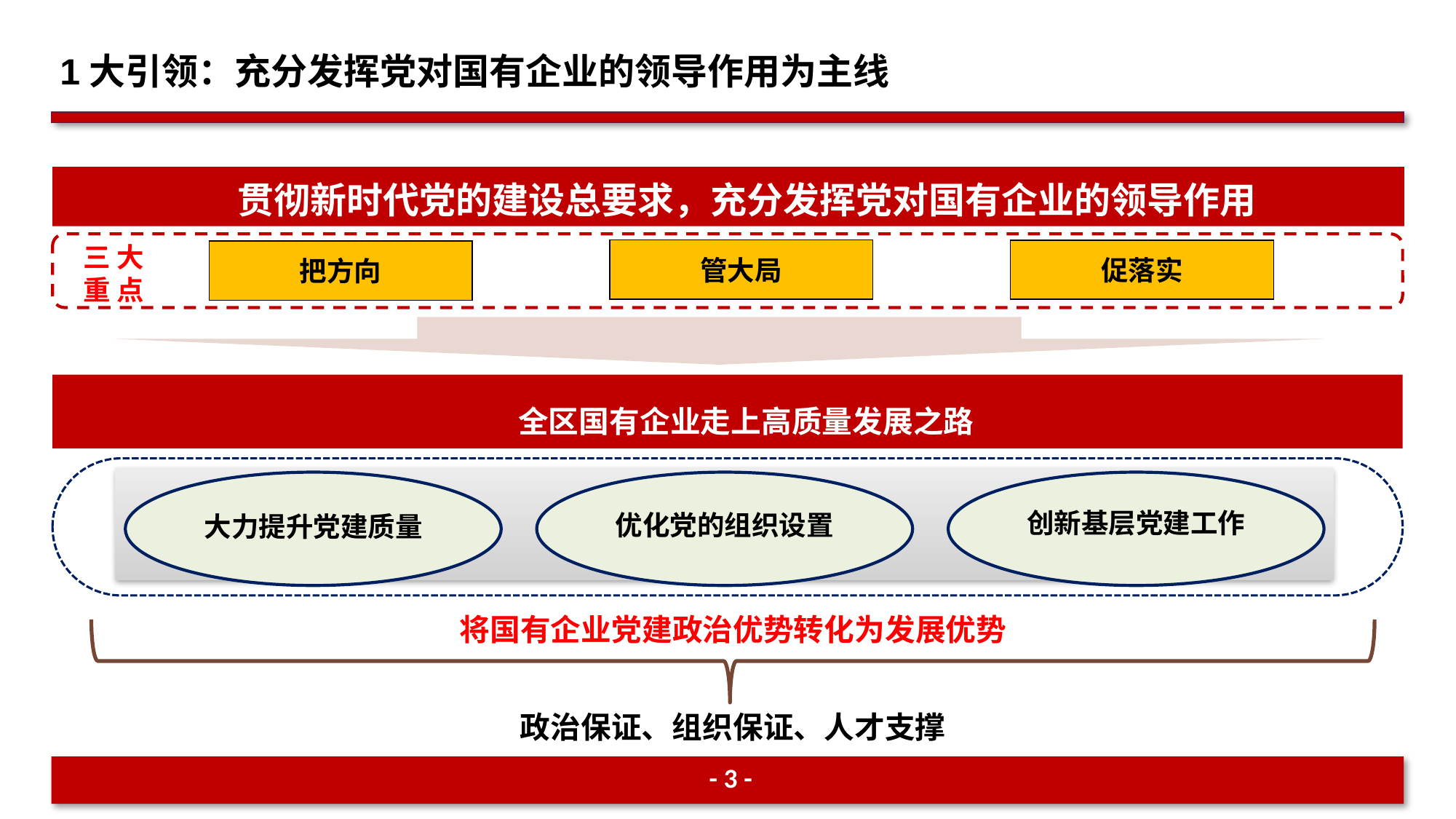

1大引领：充分发挥党对国有企业的领导作用为主线

贯彻新时代党的建设总要求，充分发挥党对国有企业的领导作用

三 大
重 点
管大局
促落实
把方向

全区国有企业走上高质量发展之路

大力提升党建质量

优化党的组织设置

创新基层党建工作
将国有企业党建政治优势转化为发展优势
政治保证、组织保证、人才支撑